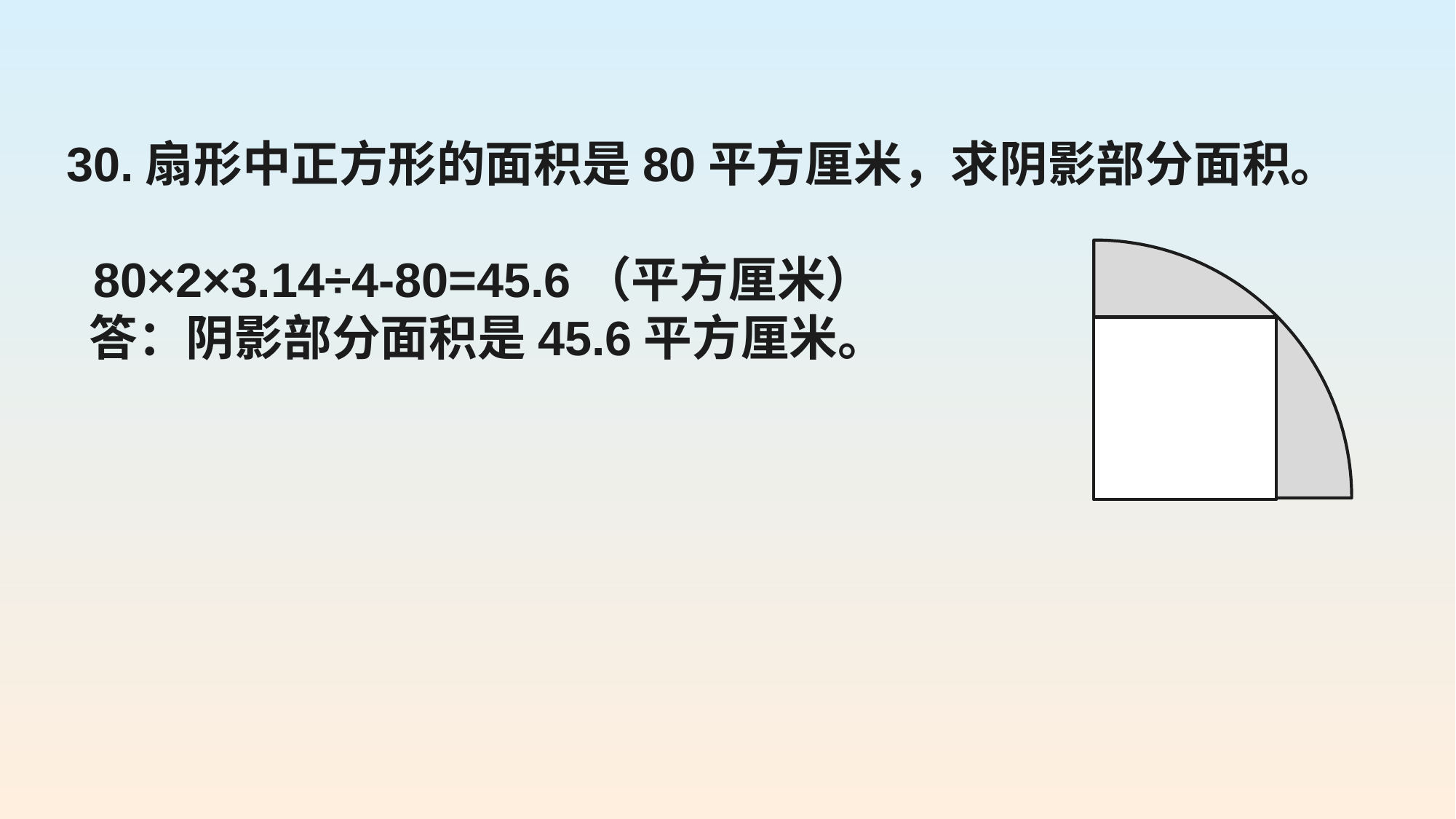

30.扇形中正方形的面积是80平方厘米，求阴影部分面积。

  80×2×3.14÷4-80=45.6（平方厘米）
 答：阴影部分面积是45.6平方厘米。